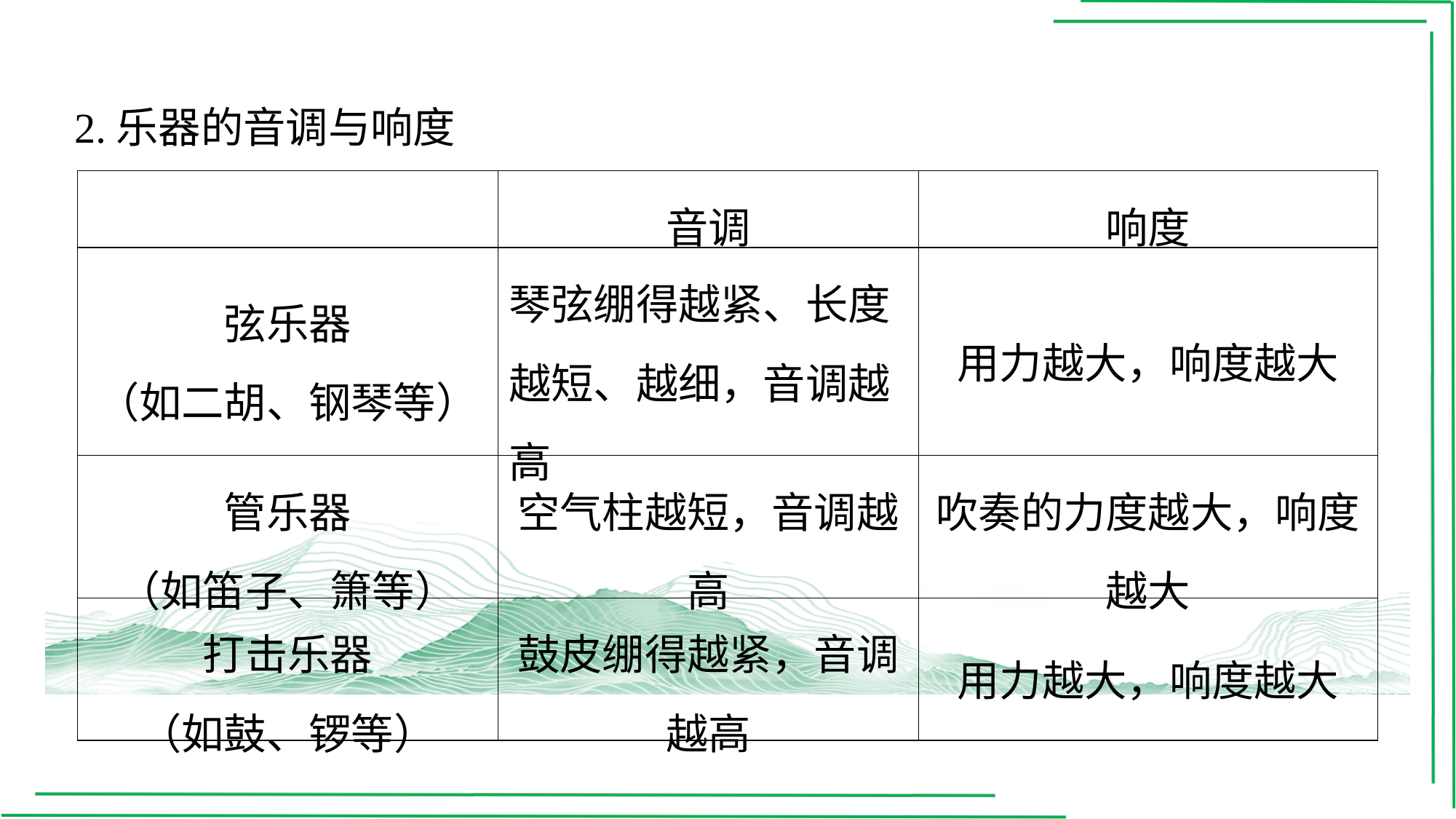

2.乐器的音调与响度
|  | 音调 | 响度 |
| --- | --- | --- |
| 弦乐器 （如二胡、钢琴等） | 琴弦绷得越紧、长度越短、越细，音调越高 | 用力越大，响度越大 |
| 管乐器 （如笛子、箫等） | 空气柱越短，音调越高 | 吹奏的力度越大，响度越大 |
| 打击乐器 （如鼓、锣等） | 鼓皮绷得越紧，音调越高 | 用力越大，响度越大 |